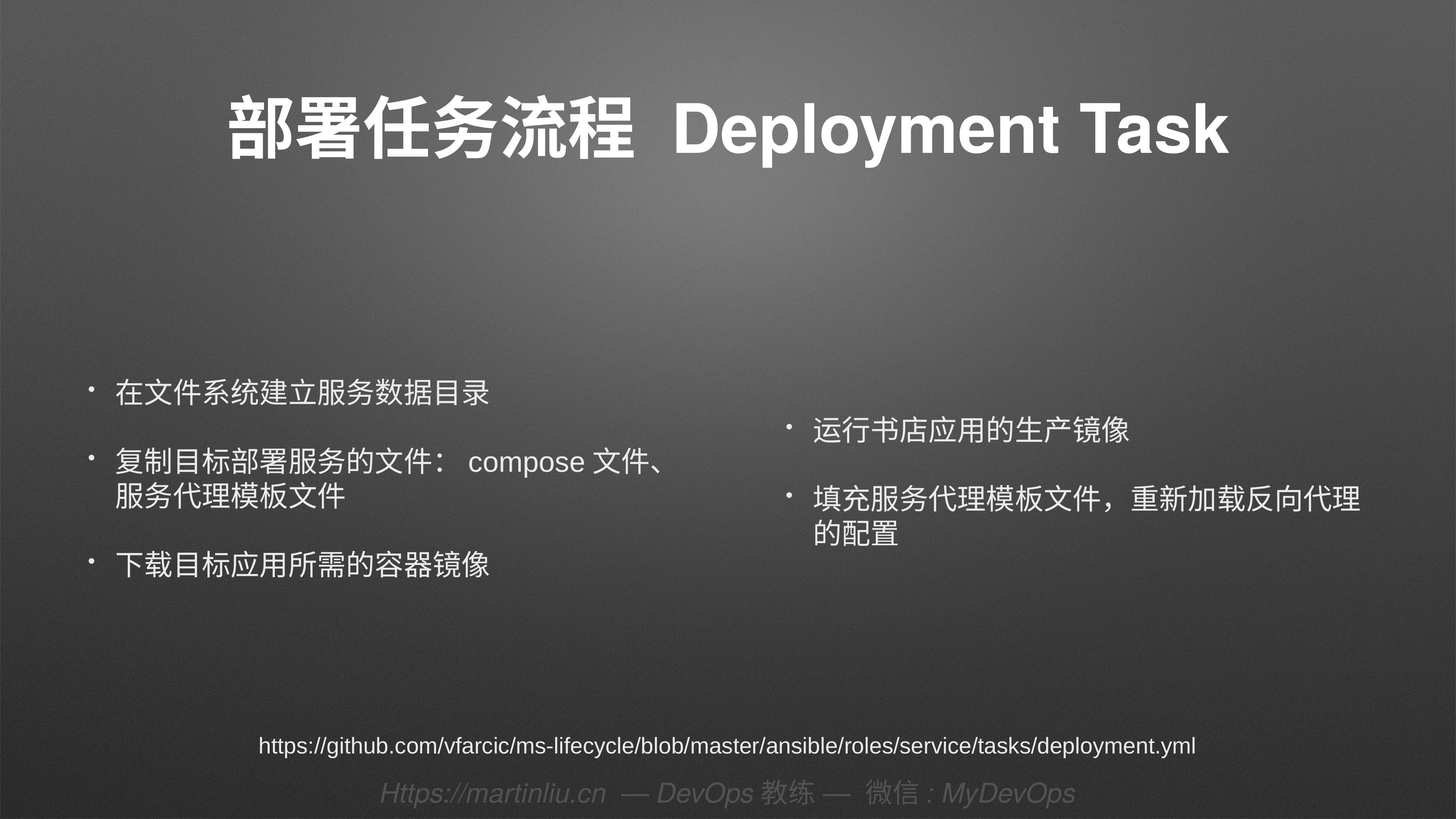

# 部署任务流程 Deployment Task
在文件系统建立服务数据目录
复制目标部署服务的文件：compose文件、服务代理模板文件
下载目标应用所需的容器镜像
运行书店应用的生产镜像
填充服务代理模板文件，重新加载反向代理的配置
https://github.com/vfarcic/ms-lifecycle/blob/master/ansible/roles/service/tasks/deployment.yml